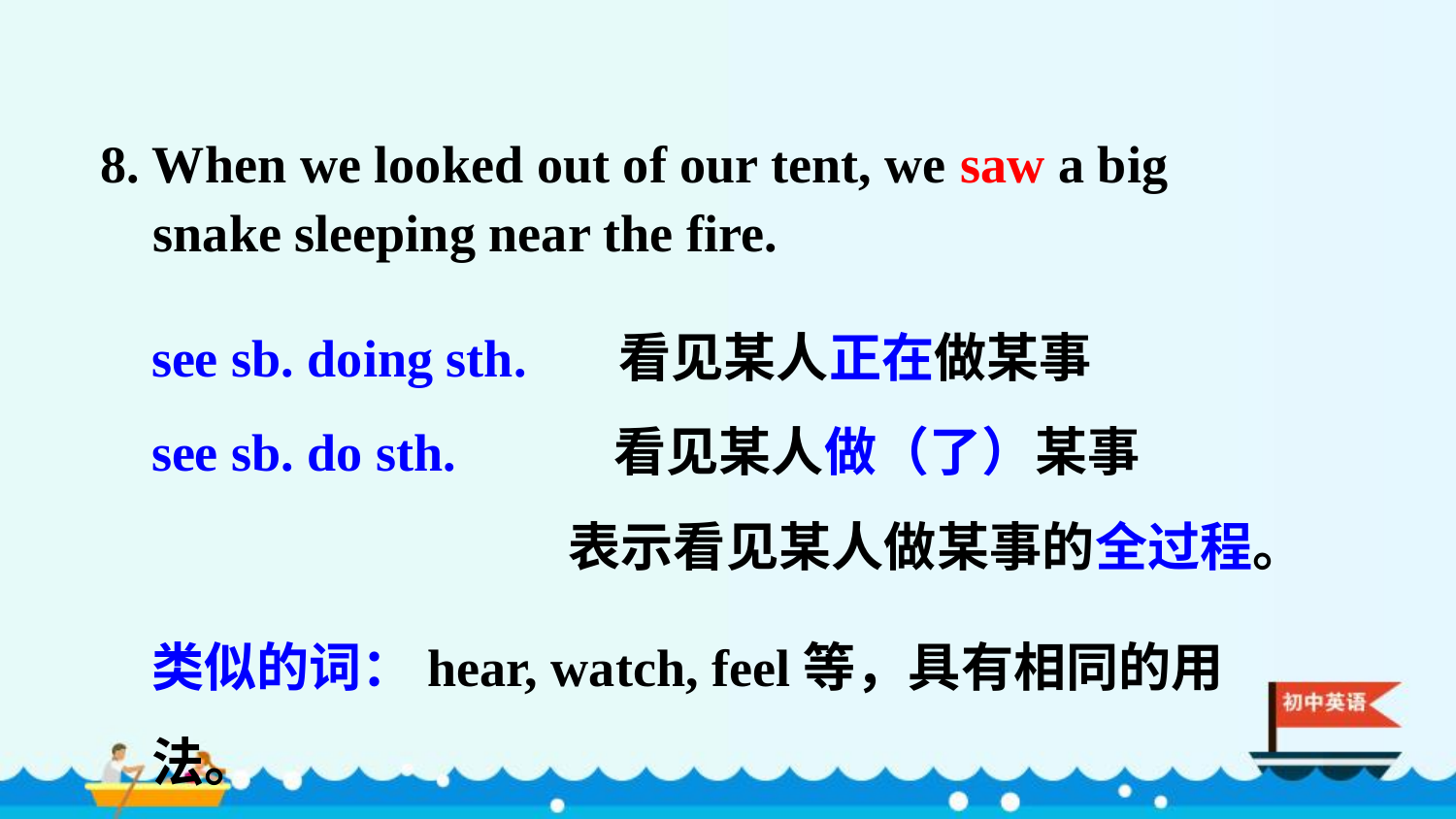

8. When we looked out of our tent, we saw a big
    snake sleeping near the fire.
see sb. doing sth.      看见某人正在做某事
see sb. do sth.           看见某人做（了）某事
                                  表示看见某人做某事的全过程。
类似的词：hear, watch, feel等，具有相同的用法。